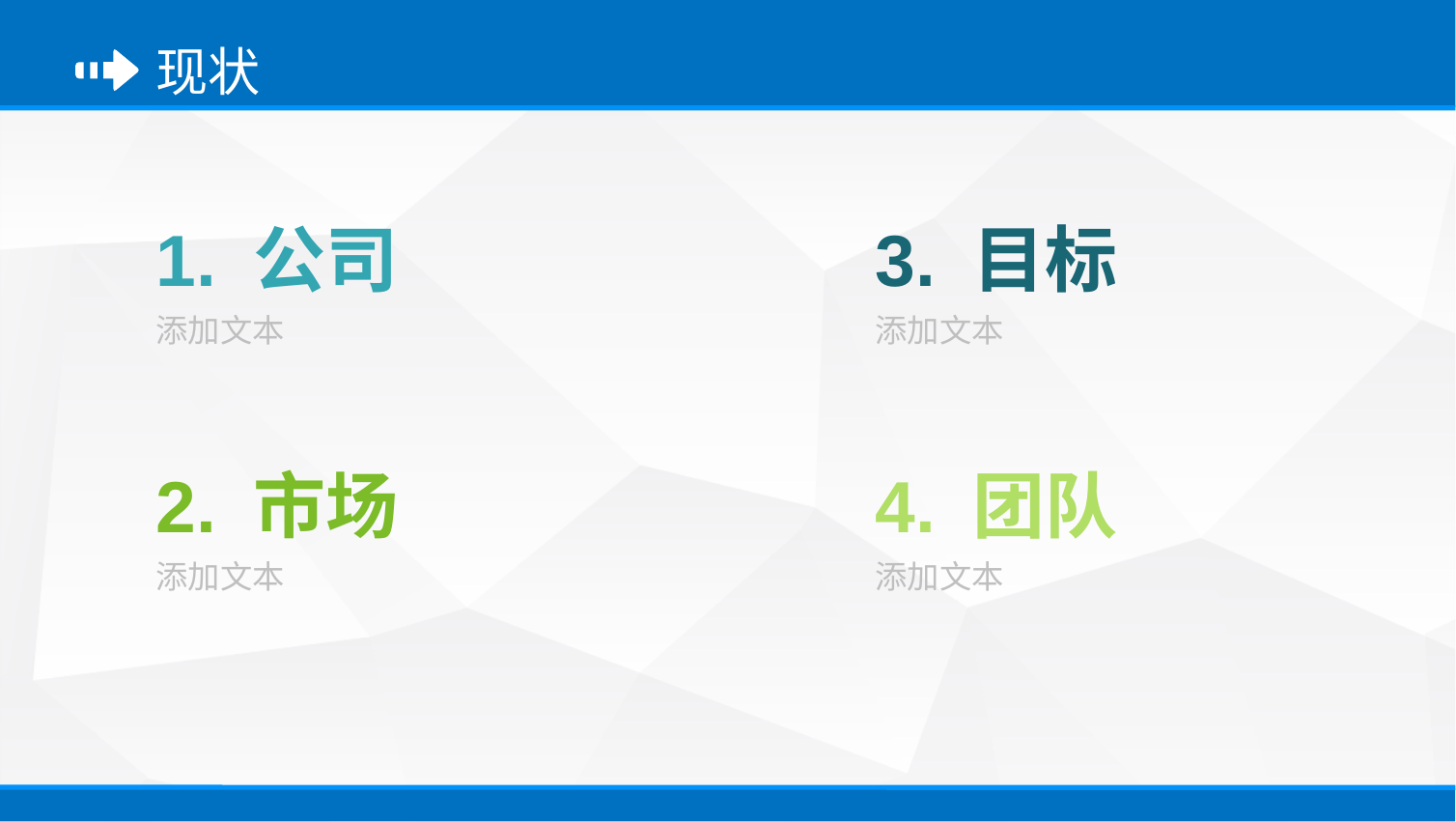

现状
1. 公司
3. 目标
添加文本
添加文本
2. 市场
4. 团队
添加文本
添加文本